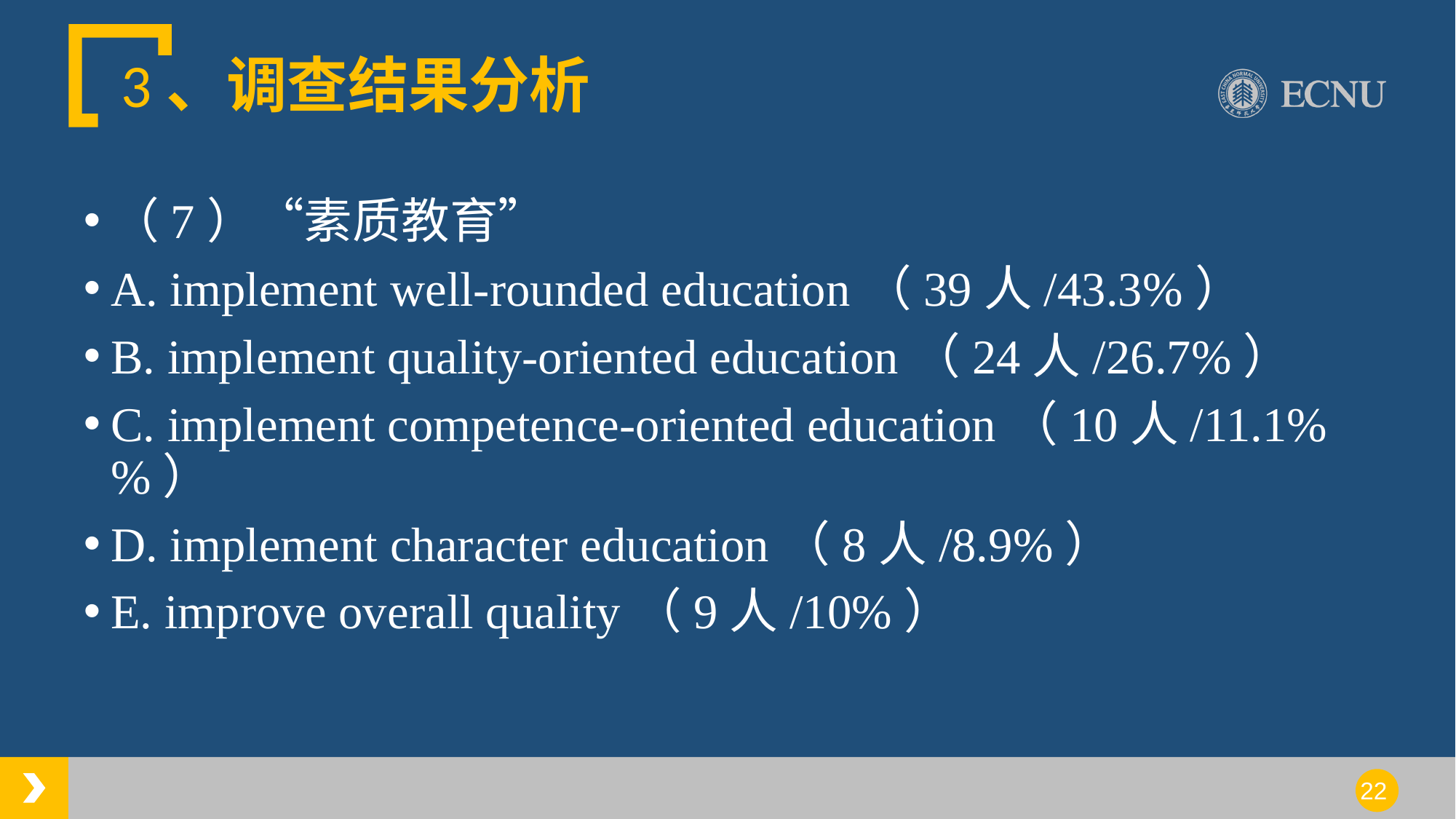

# 3、调查结果分析
（7）“素质教育”
A. implement well-rounded education（39人/43.3%）
B. implement quality-oriented education（24人/26.7%）
C. implement competence-oriented education（10人/11.1%%）
D. implement character education（8人/8.9%）
E. improve overall quality（9人/10%）